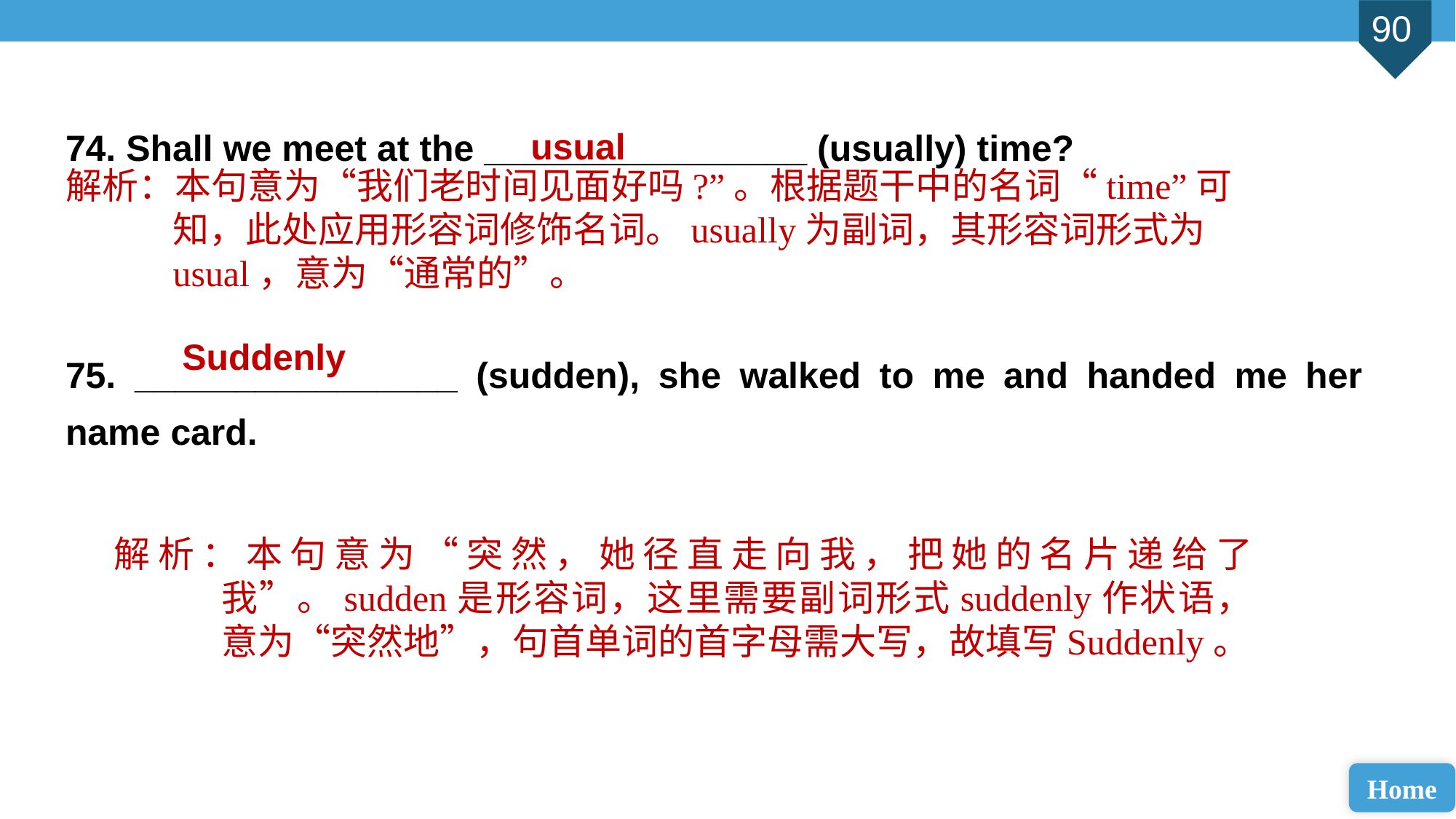

74. Shall we meet at the ________________ (usually) time?

75. ________________ (sudden), she walked to me and handed me her name card.
usual
解析：本句意为“我们老时间见面好吗?”。根据题干中的名词“time”可知，此处应用形容词修饰名词。usually为副词，其形容词形式为usual，意为“通常的”。
Suddenly
解析：本句意为“突然，她径直走向我，把她的名片递给了我”。sudden是形容词，这里需要副词形式suddenly作状语，意为“突然地”，句首单词的首字母需大写，故填写Suddenly。